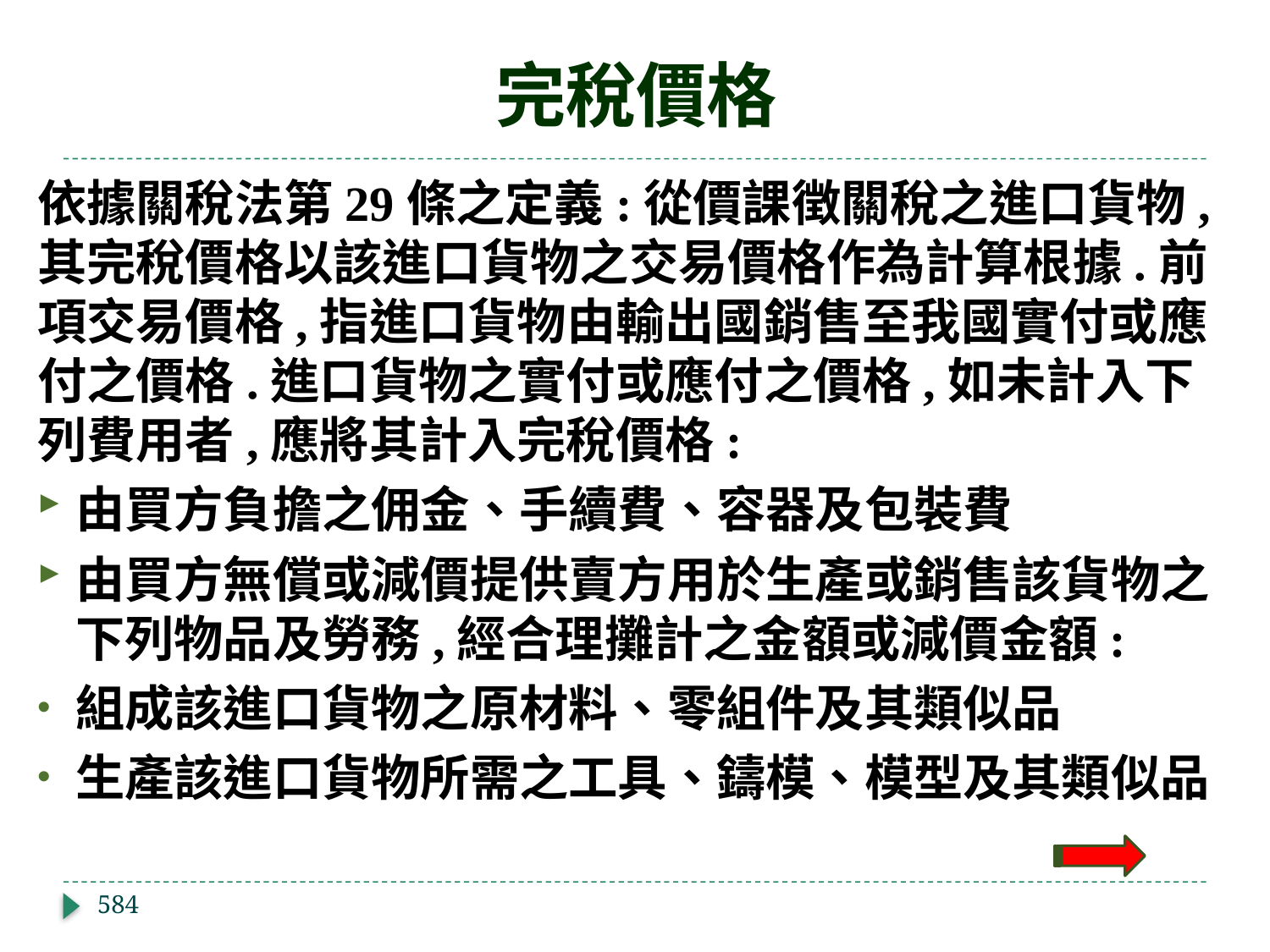

# 完稅價格
依據關稅法第29條之定義:從價課徴關稅之進口貨物,其完稅價格以該進口貨物之交易價格作為計算根據.前項交易價格,指進口貨物由輸出國銷售至我國實付或應付之價格.進口貨物之實付或應付之價格,如未計入下列費用者,應將其計入完稅價格:
由買方負擔之佣金、手續費、容器及包裝費
由買方無償或減價提供賣方用於生產或銷售該貨物之下列物品及勞務,經合理攤計之金額或減價金額:
組成該進口貨物之原材料、零組件及其類似品
生產該進口貨物所需之工具、鑄模、模型及其類似品

584